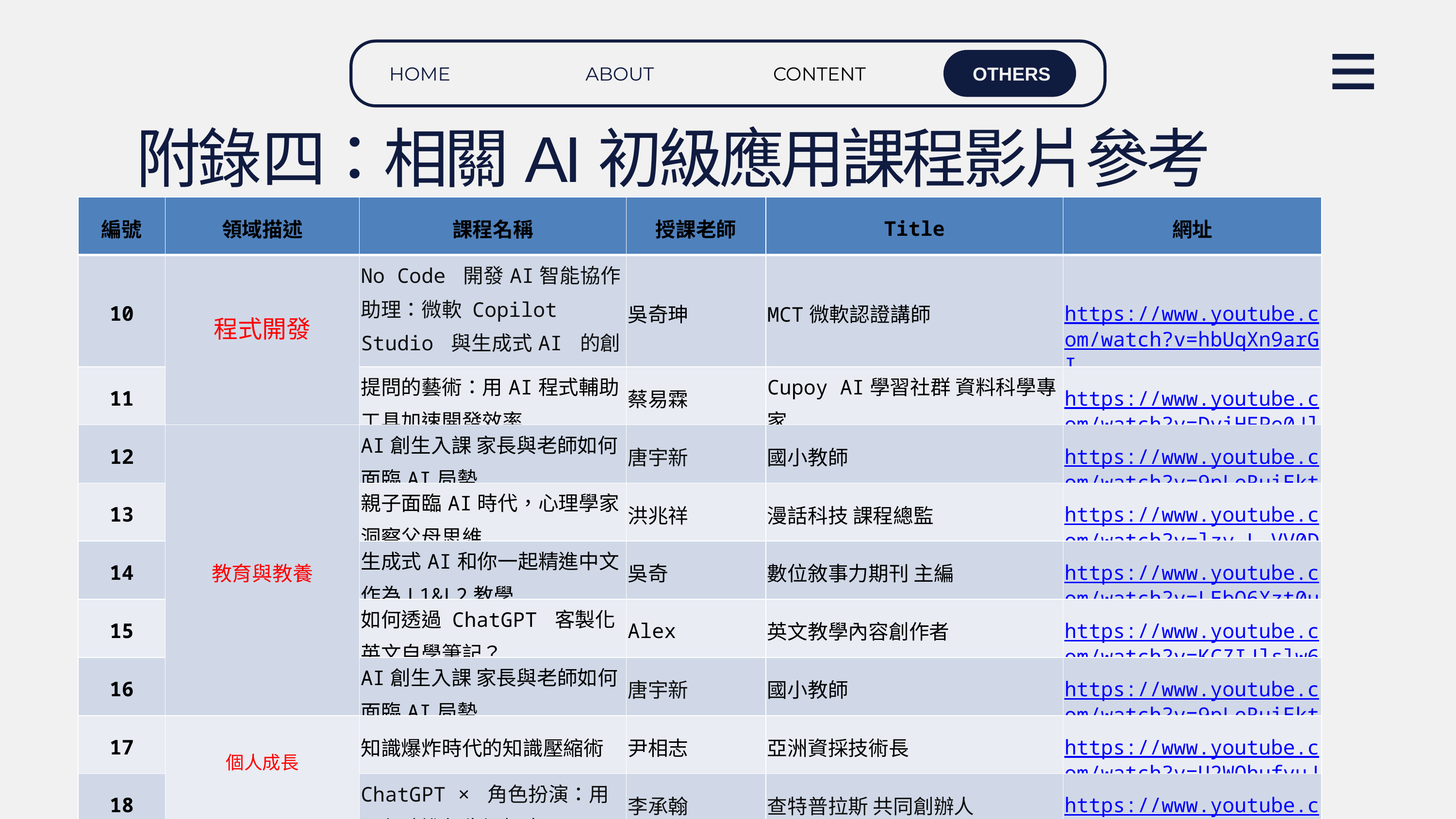

HOME
OTHERS
ABOUT
CONTENT
附錄四：相關AI初級應用課程影片參考
| 編號 | 領域描述 | 課程名稱 | 授課老師 | Title | 網址 |
| --- | --- | --- | --- | --- | --- |
| 10 | 程式開發 | No Code 開發AI智能協作助理：微軟 Copilot Studio 與生成式AI 的創新整合應用 | 吳奇珅 | MCT微軟認證講師 | https://www.youtube.com/watch?v=hbUqXn9arGI |
| 11 |  | 提問的藝術：用AI程式輔助工具加速開發效率 | 蔡易霖 | Cupoy AI學習社群 資料科學專家 | https://www.youtube.com/watch?v=DviHFPe0Jls |
| 12 | 教育與教養 | AI創生入課 家長與老師如何面臨AI局勢 | 唐宇新 | 國小教師 | https://www.youtube.com/watch?v=9pLeRuiEktc |
| 13 |  | 親子面臨AI時代，心理學家洞察父母思維 | 洪兆祥 | 漫話科技 課程總監 | https://www.youtube.com/watch?v=lzv-L-VV0Dk |
| 14 |  | 生成式AI和你一起精進中文作為L1&L2教學 | 吳奇 | 數位敘事力期刊 主編 | https://www.youtube.com/watch?v=LEbO6Xzt0uA |
| 15 |  | 如何透過 ChatGPT 客製化英文自學筆記？ | Alex | 英文教學內容創作者 | https://www.youtube.com/watch?v=KCZIJlslw64 |
| 16 |  | AI創生入課 家長與老師如何面臨AI局勢 | 唐宇新 | 國小教師 | https://www.youtube.com/watch?v=9pLeRuiEktc |
| 17 | 個人成長 | 知識爆炸時代的知識壓縮術 | 尹相志 | 亞洲資採技術長 | https://www.youtube.com/watch?v=U2WOhufvuJM |
| 18 |  | ChatGPT × 角色扮演：用AI任務進行生涯探索 | 李承翰 | 查特普拉斯 共同創辦人 | https://www.youtube.com/watch?v=QrzyXK1BMjA |